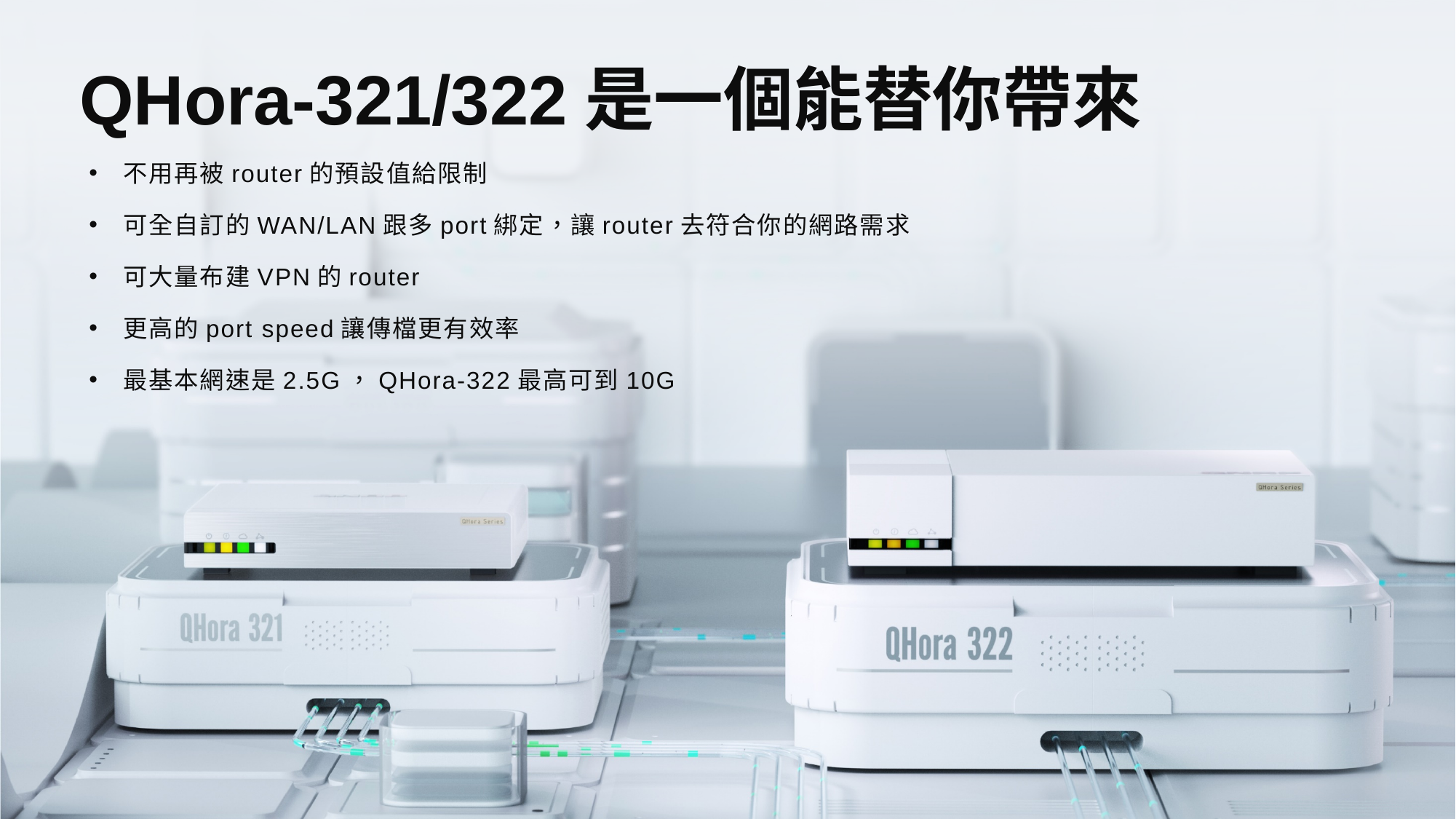

QHora-321/322是一個能替你帶來
不用再被router的預設值給限制
可全自訂的WAN/LAN跟多port綁定，讓router去符合你的網路需求
可大量布建VPN的router
更高的port speed讓傳檔更有效率
最基本網速是2.5G，QHora-322最高可到10G